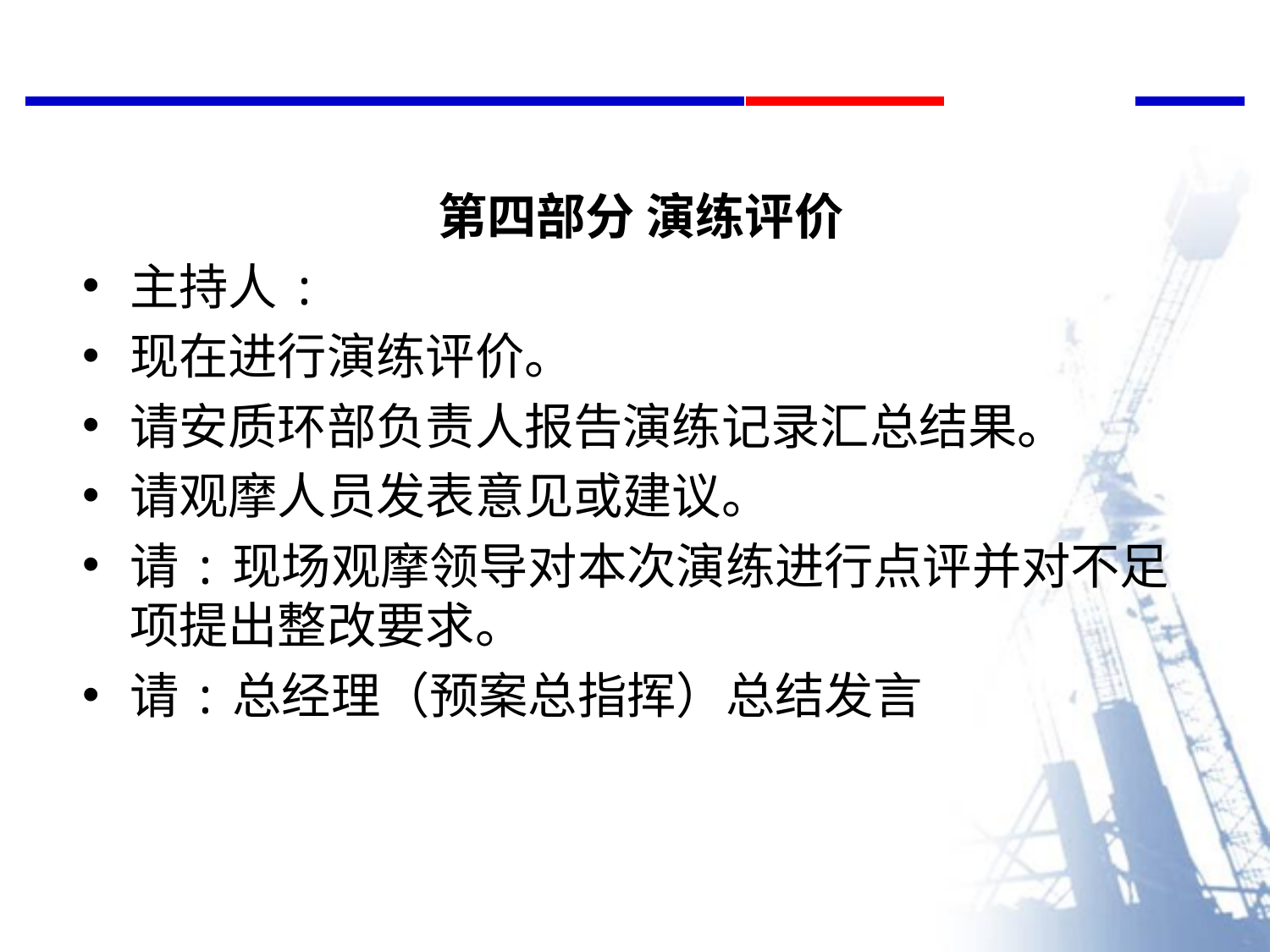

第四部分 演练评价
主持人:
现在进行演练评价。
请安质环部负责人报告演练记录汇总结果。
请观摩人员发表意见或建议。
请:现场观摩领导对本次演练进行点评并对不足项提出整改要求。
请:总经理（预案总指挥）总结发言